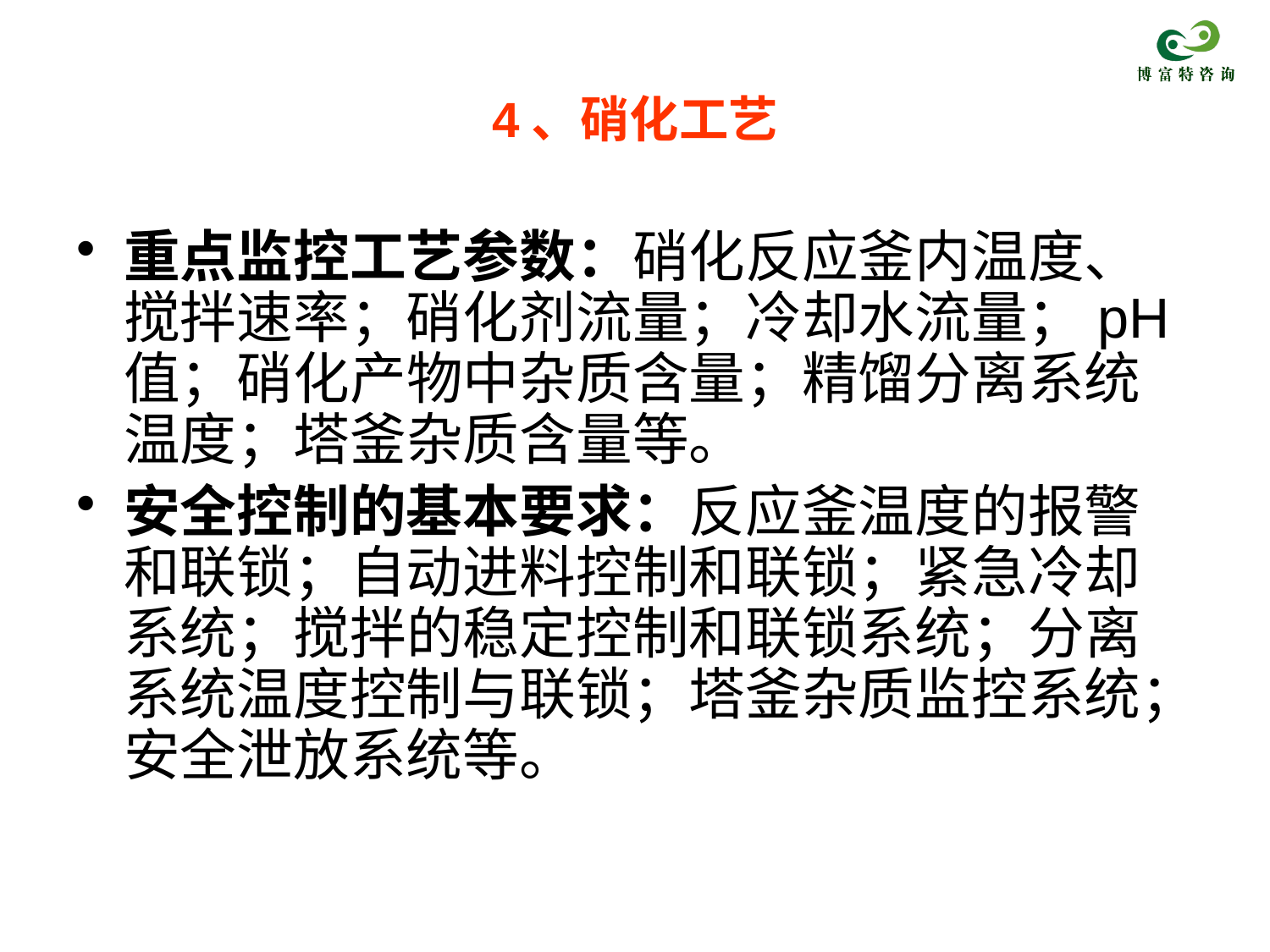

# 4、硝化工艺
重点监控工艺参数：硝化反应釜内温度、搅拌速率；硝化剂流量；冷却水流量；pH值；硝化产物中杂质含量；精馏分离系统温度；塔釜杂质含量等。
安全控制的基本要求：反应釜温度的报警和联锁；自动进料控制和联锁；紧急冷却系统；搅拌的稳定控制和联锁系统；分离系统温度控制与联锁；塔釜杂质监控系统；安全泄放系统等。